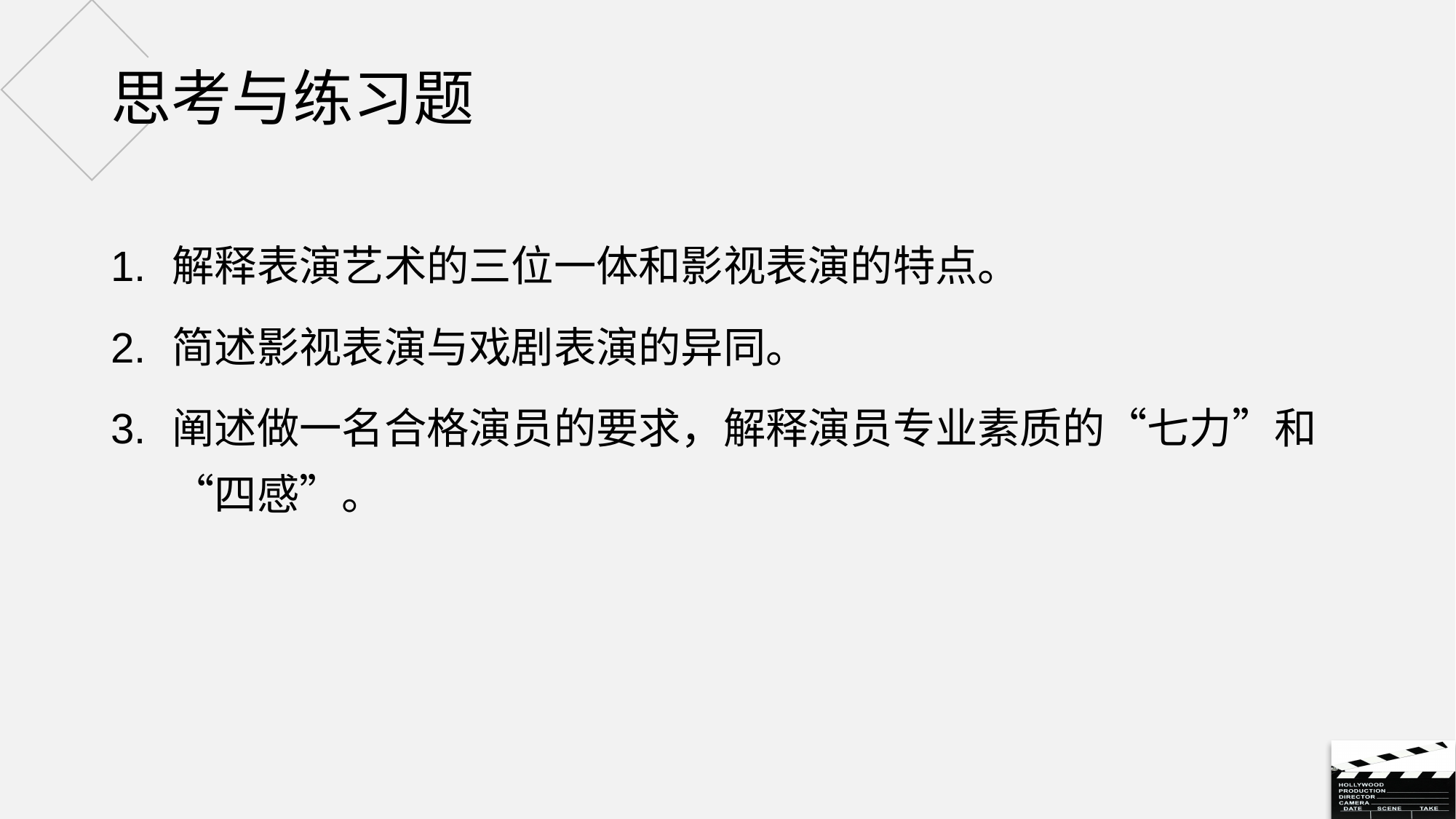

# 思考与练习题
解释表演艺术的三位一体和影视表演的特点。
简述影视表演与戏剧表演的异同。
阐述做一名合格演员的要求，解释演员专业素质的“七力”和“四感”。